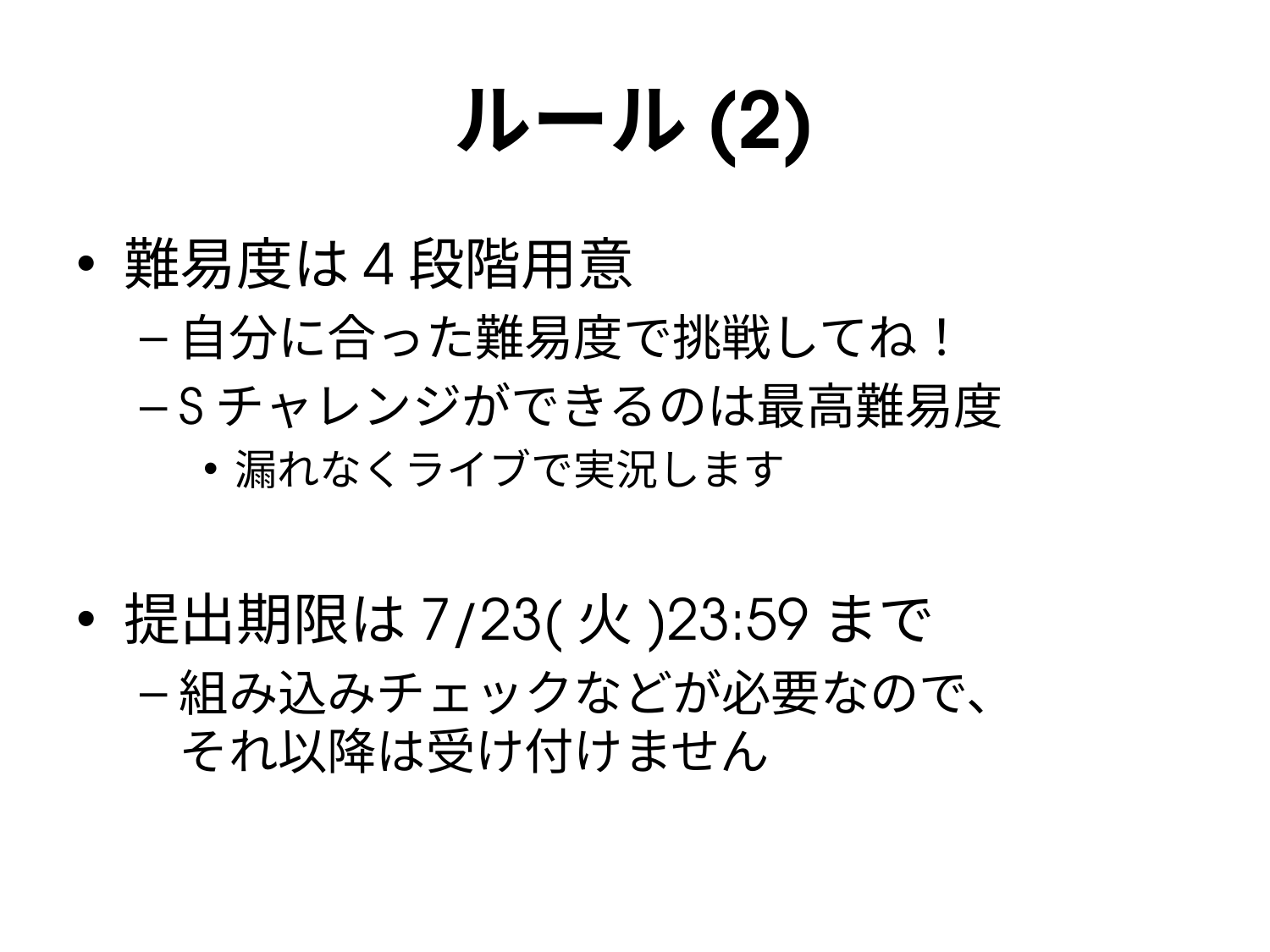

# ルール(2)
難易度は4段階用意
自分に合った難易度で挑戦してね！
Sチャレンジができるのは最高難易度
漏れなくライブで実況します

提出期限は7/23(火)23:59まで
組み込みチェックなどが必要なので、
それ以降は受け付けません